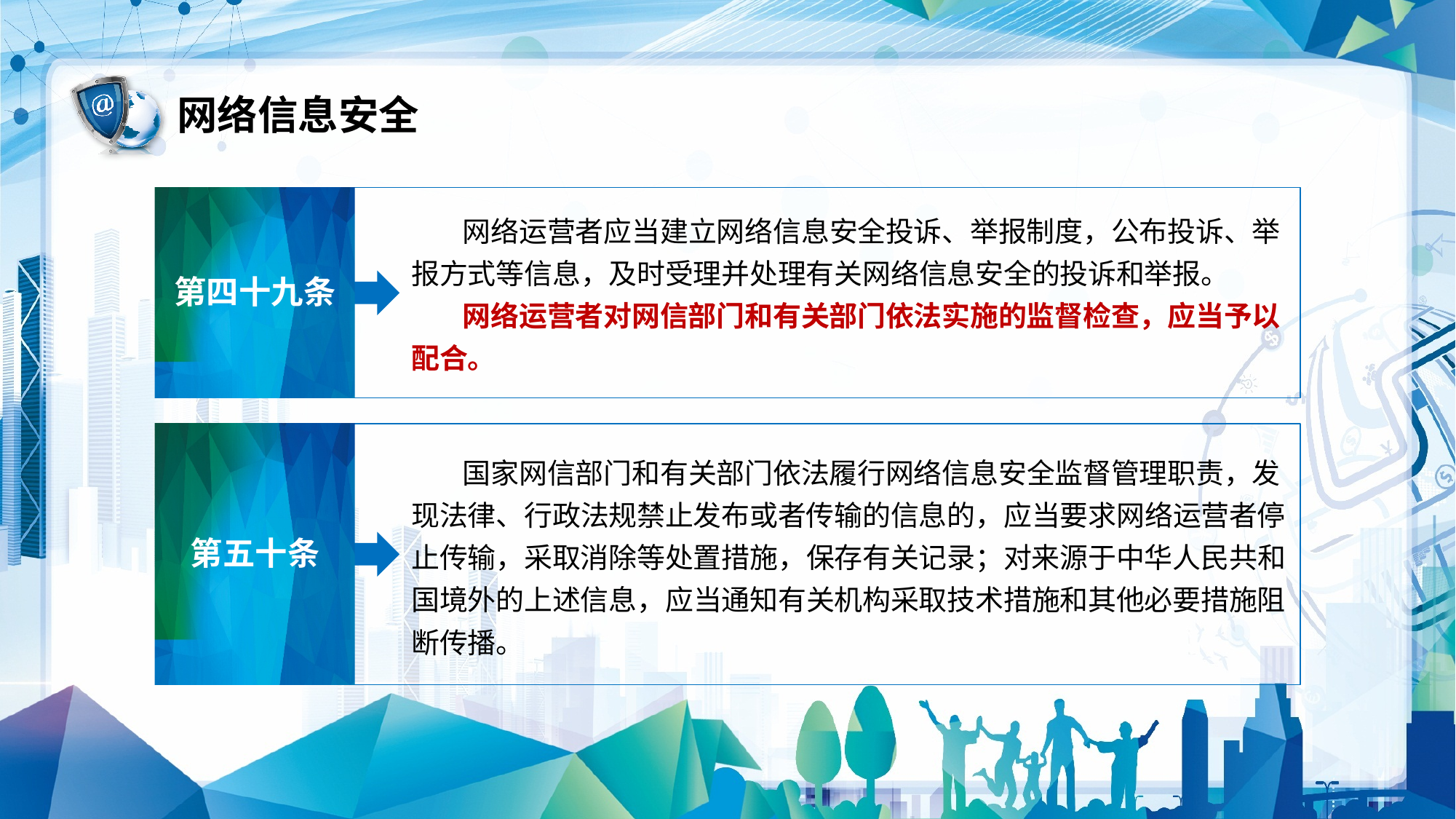

网络信息安全

       网络运营者应当建立网络信息安全投诉、举报制度，公布投诉、举报方式等信息，及时受理并处理有关网络信息安全的投诉和举报。
       网络运营者对网信部门和有关部门依法实施的监督检查，应当予以配合。
第四十九条

       国家网信部门和有关部门依法履行网络信息安全监督管理职责，发现法律、行政法规禁止发布或者传输的信息的，应当要求网络运营者停止传输，采取消除等处置措施，保存有关记录；对来源于中华人民共和国境外的上述信息，应当通知有关机构采取技术措施和其他必要措施阻断传播。
第五十条